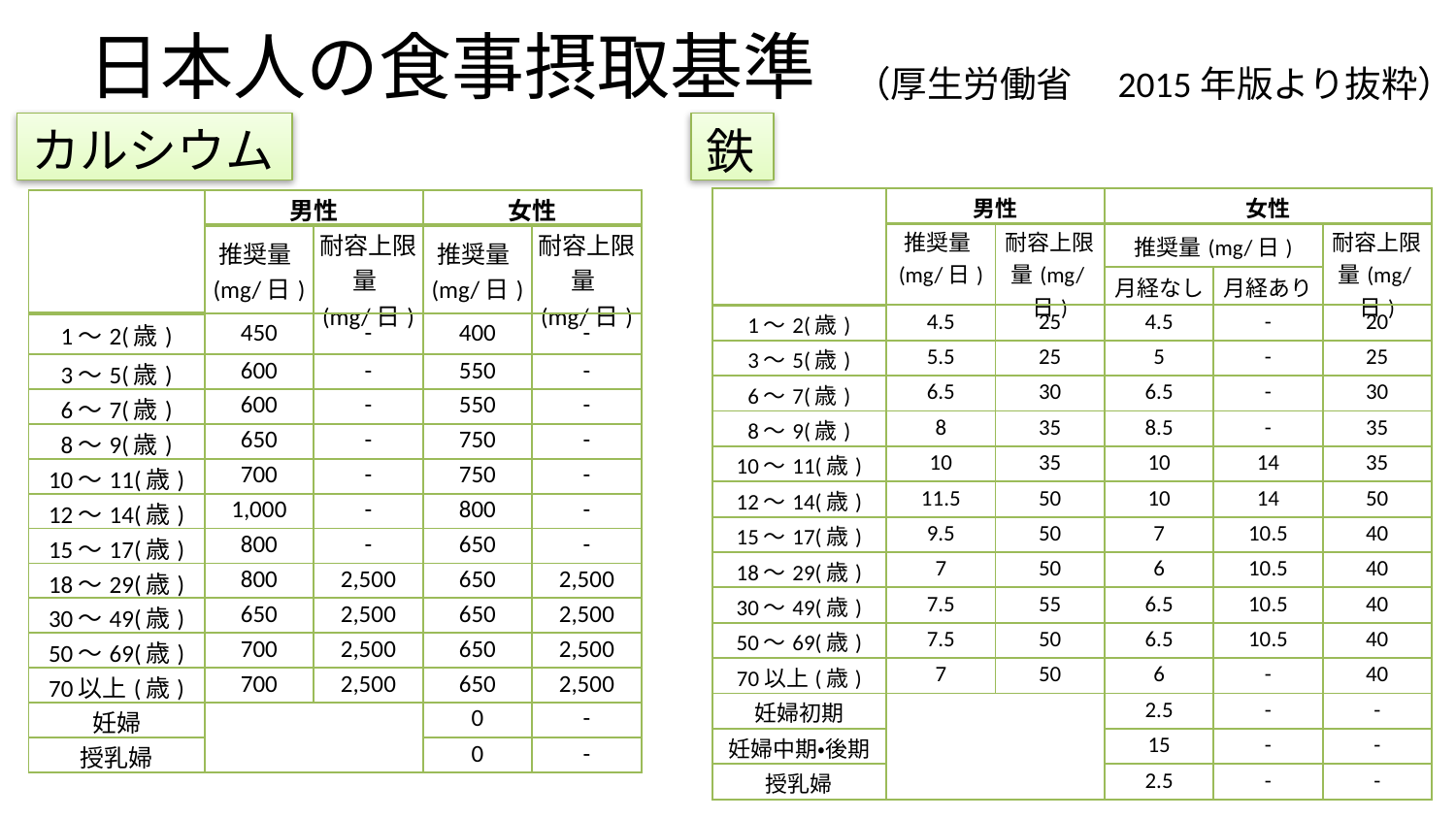

# 日本人の食事摂取基準
（厚生労働省　2015年版より抜粋）
カルシウム
鉄
|  | 男性 |  | 女性 |  |  |
| --- | --- | --- | --- | --- | --- |
|  | 推奨量(mg/日) | 耐容上限量(mg/日) | 推奨量(mg/日) |  | 耐容上限量(mg/日) |
|  |  |  | 月経なし | 月経あり |  |
| 1～2(歳) | 4.5 | 25 | 4.5 | - | 20 |
| 3～5(歳) | 5.5 | 25 | 5 | - | 25 |
| 6～7(歳) | 6.5 | 30 | 6.5 | - | 30 |
| 8～9(歳) | 8 | 35 | 8.5 | - | 35 |
| 10～11(歳) | 10 | 35 | 10 | 14 | 35 |
| 12～14(歳) | 11.5 | 50 | 10 | 14 | 50 |
| 15～17(歳) | 9.5 | 50 | 7 | 10.5 | 40 |
| 18～29(歳) | 7 | 50 | 6 | 10.5 | 40 |
| 30～49(歳) | 7.5 | 55 | 6.5 | 10.5 | 40 |
| 50～69(歳) | 7.5 | 50 | 6.5 | 10.5 | 40 |
| 70以上(歳) | 7 | 50 | 6 | - | 40 |
| 妊婦初期 |  |  | 2.5 | - | - |
| 妊婦中期・後期 |  |  | 15 | - | - |
| 授乳婦 |  |  | 2.5 | - | - |
|  | 男性 |  | 女性 |  |
| --- | --- | --- | --- | --- |
|  | 推奨量(mg/日) | 耐容上限量(mg/日) | 推奨量(mg/日) | 耐容上限量(mg/日) |
| 1～2(歳) | 450 | - | 400 | - |
| 3～5(歳) | 600 | - | 550 | - |
| 6～7(歳) | 600 | - | 550 | - |
| 8～9(歳) | 650 | - | 750 | - |
| 10～11(歳) | 700 | - | 750 | - |
| 12～14(歳) | 1,000 | - | 800 | - |
| 15～17(歳) | 800 | - | 650 | - |
| 18～29(歳) | 800 | 2,500 | 650 | 2,500 |
| 30～49(歳) | 650 | 2,500 | 650 | 2,500 |
| 50～69(歳) | 700 | 2,500 | 650 | 2,500 |
| 70以上(歳) | 700 | 2,500 | 650 | 2,500 |
| 妊婦 |  |  | 0 | - |
| 授乳婦 |  |  | 0 | - |